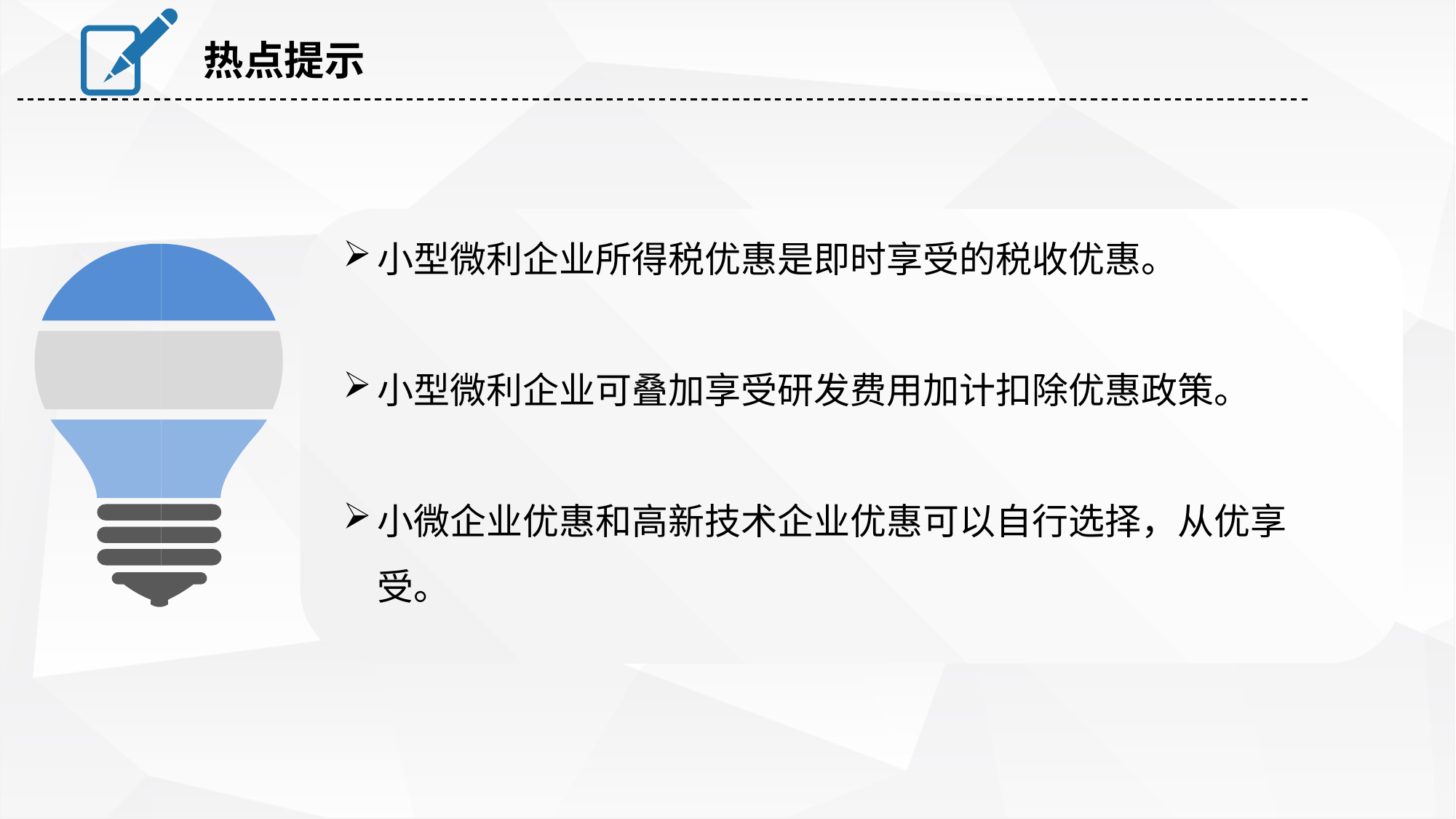

热点提示

小型微利企业所得税优惠是即时享受的税收优惠。

小型微利企业可叠加享受研发费用加计扣除优惠政策。

小微企业优惠和高新技术企业优惠可以自行选择，从优享受。